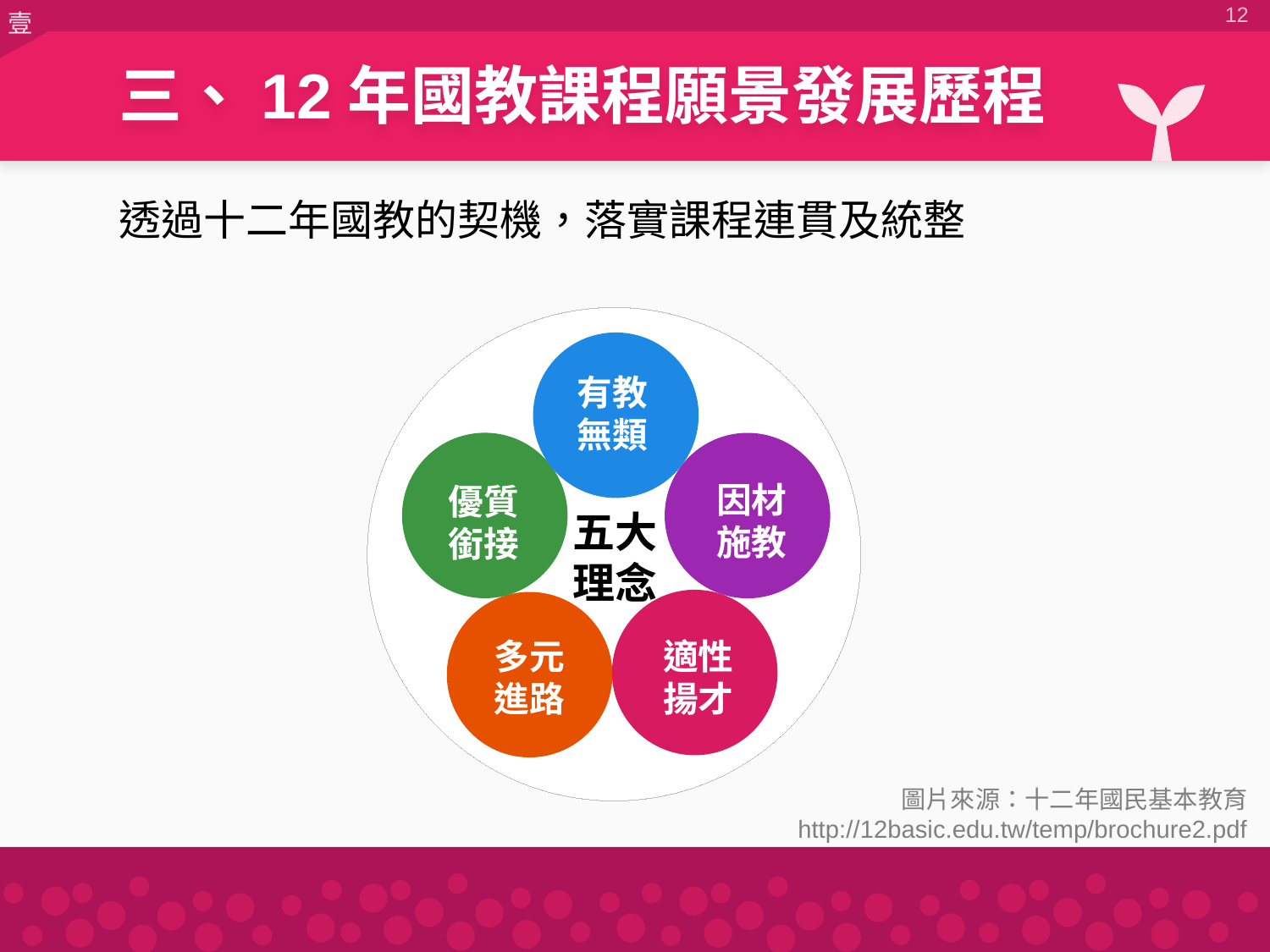

12
三、12年國教課程願景發展歷程

透過十二年國教的契機，落實課程連貫及統整

有教
無類
因材
施教
優質
銜接
多元
進路
適性
揚才

五大
理念

圖片來源：十二年國民基本教育
http://12basic.edu.tw/temp/brochure2.pdf